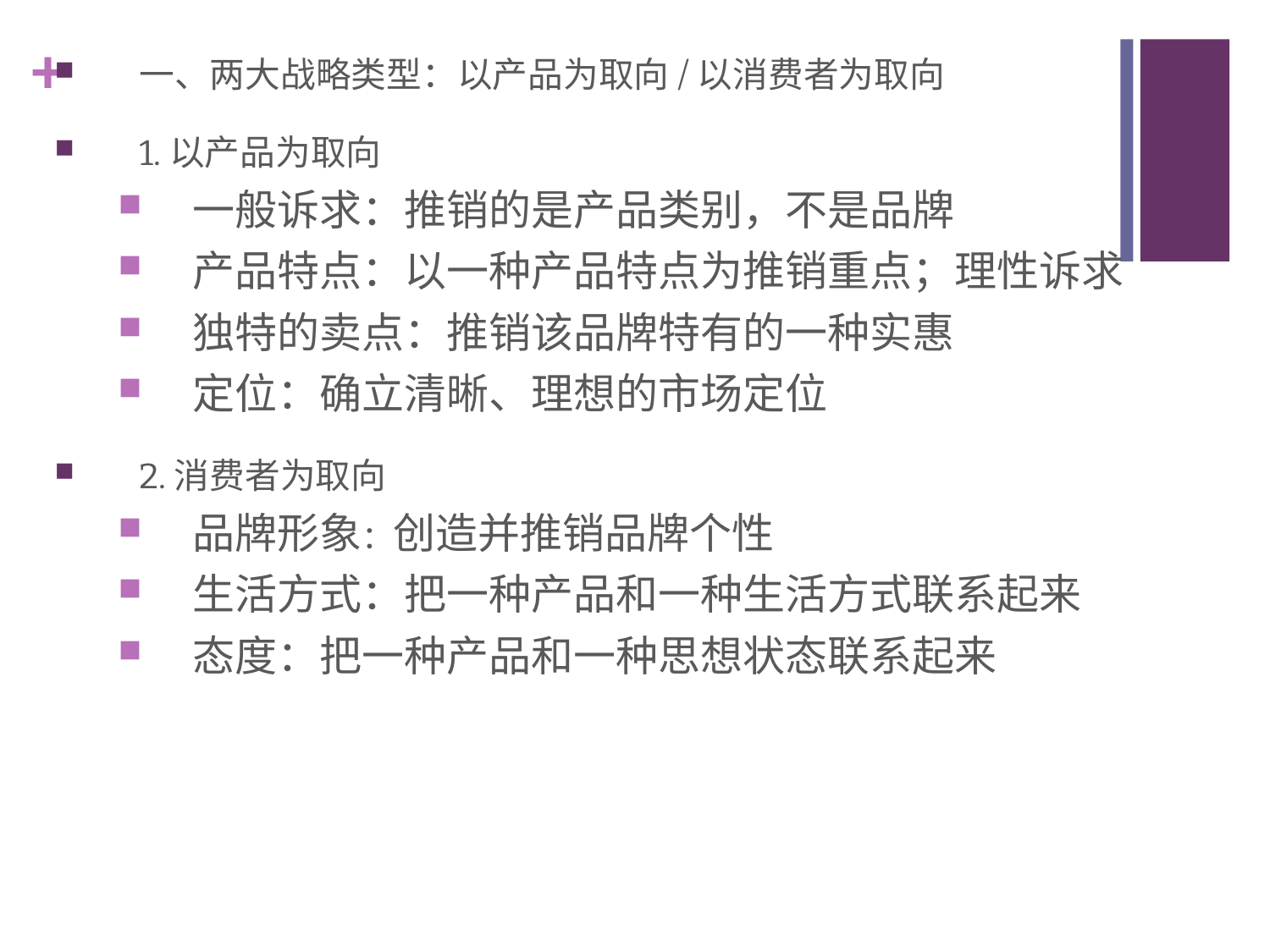

一、两大战略类型：以产品为取向/以消费者为取向
1.以产品为取向
一般诉求：推销的是产品类别，不是品牌
产品特点：以一种产品特点为推销重点；理性诉求
独特的卖点：推销该品牌特有的一种实惠
定位：确立清晰、理想的市场定位
2.消费者为取向
品牌形象：创造并推销品牌个性
生活方式：把一种产品和一种生活方式联系起来
态度：把一种产品和一种思想状态联系起来
#